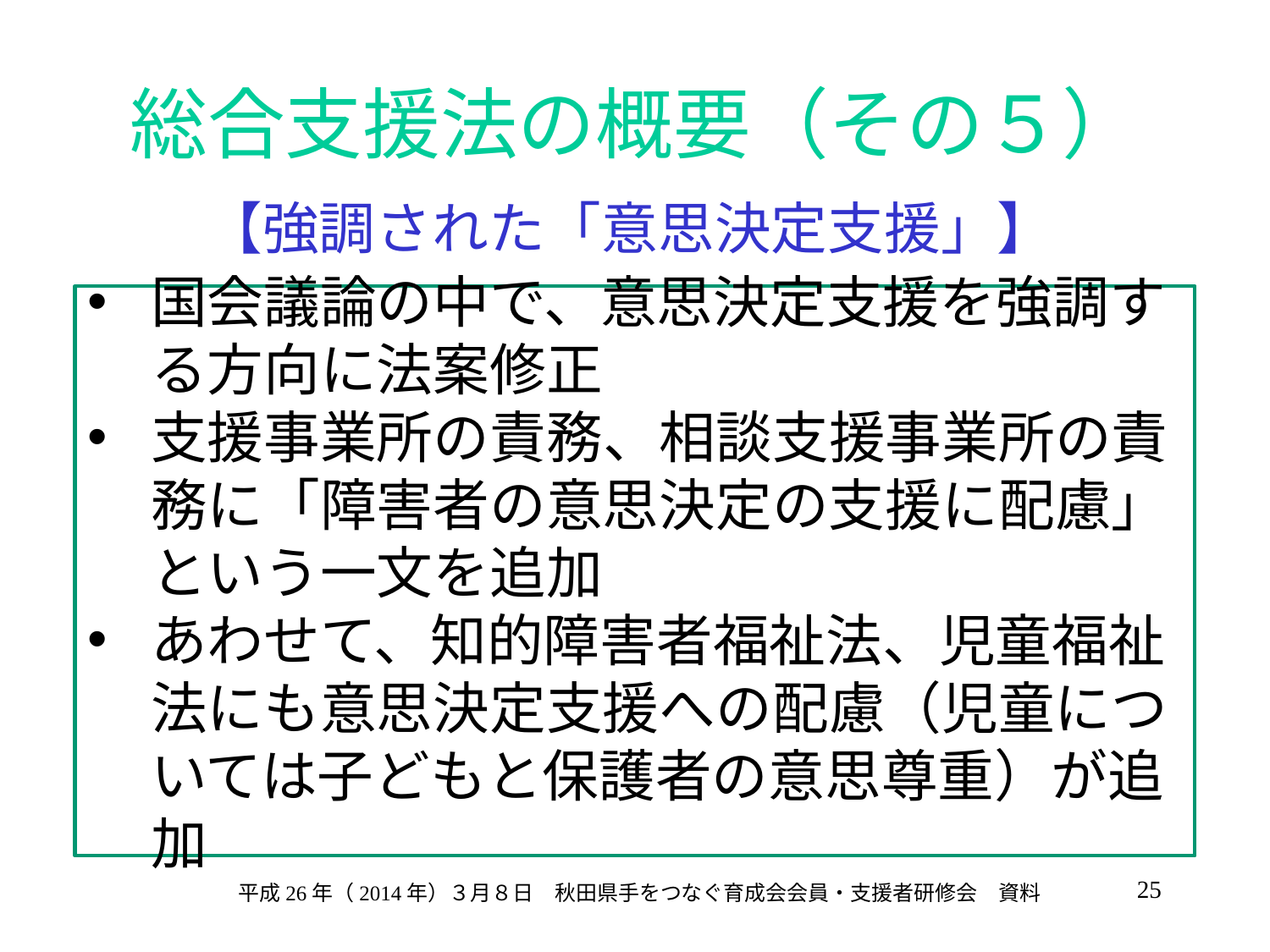

# 総合支援法の概要（その５）
【強調された「意思決定支援」】
国会議論の中で、意思決定支援を強調する方向に法案修正
支援事業所の責務、相談支援事業所の責務に「障害者の意思決定の支援に配慮」という一文を追加
あわせて、知的障害者福祉法、児童福祉法にも意思決定支援への配慮（児童については子どもと保護者の意思尊重）が追加
25